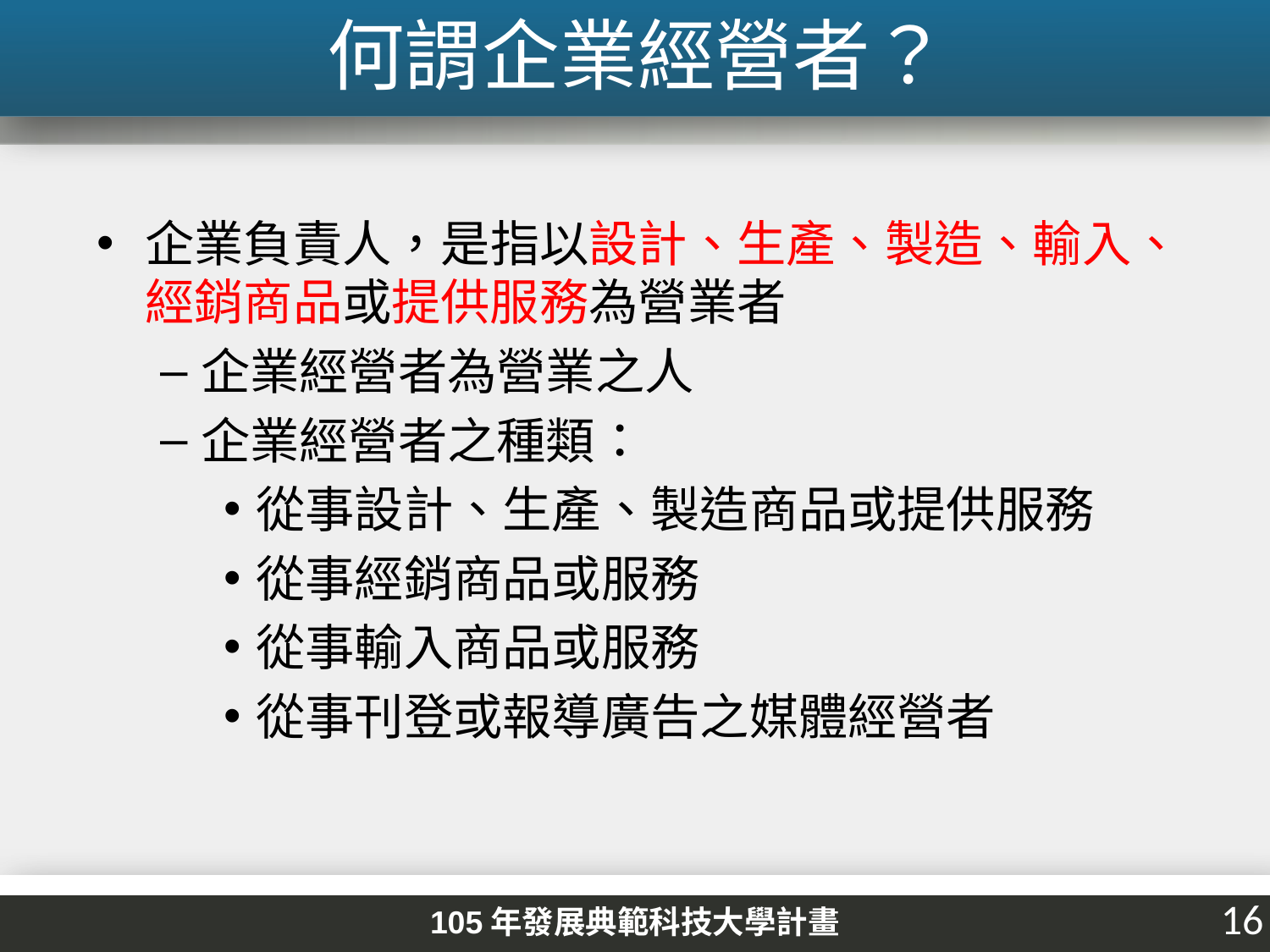

# 何謂企業經營者？
企業負責人，是指以設計、生產、製造、輸入、經銷商品或提供服務為營業者
企業經營者為營業之人
企業經營者之種類：
從事設計、生產、製造商品或提供服務
從事經銷商品或服務
從事輸入商品或服務
從事刊登或報導廣告之媒體經營者